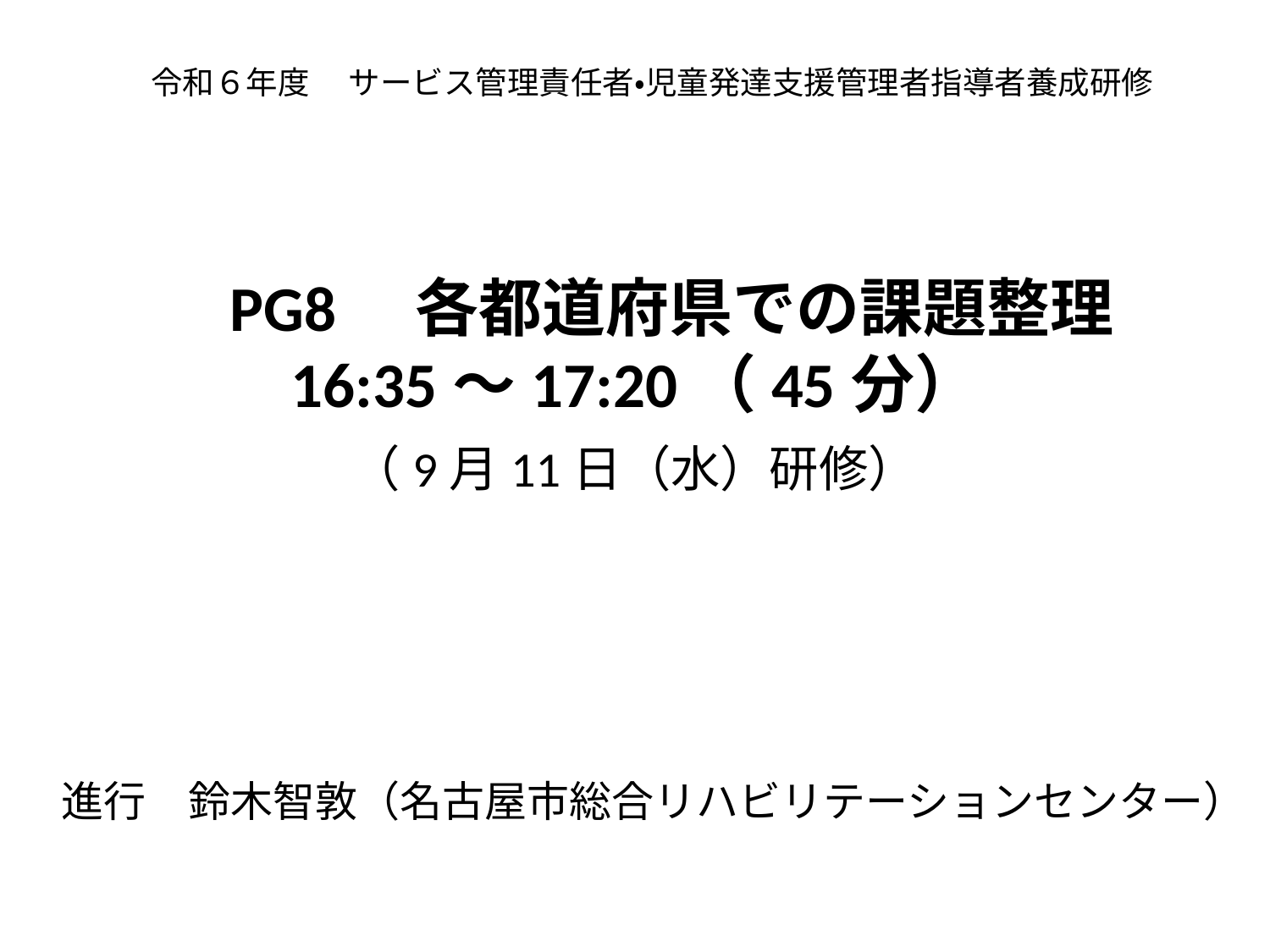

令和６年度 　サービス管理責任者・児童発達支援管理者指導者養成研修
　　　PG8　各都道府県での課題整理
16:35～17:20（45分）

（9月11日（水）研修）
進行　鈴木智敦（名古屋市総合リハビリテーションセンター）